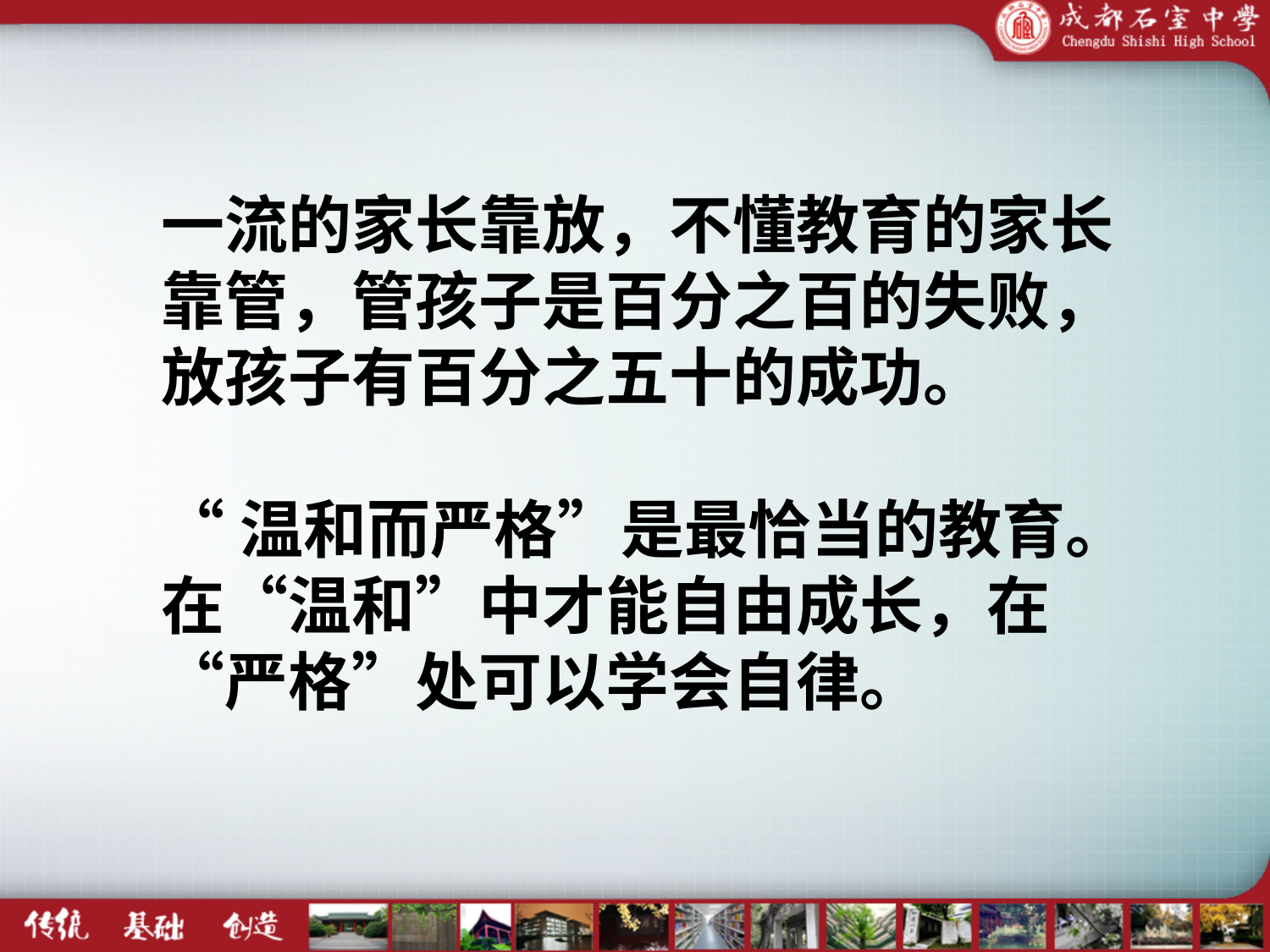

一流的家长靠放，不懂教育的家长靠管，管孩子是百分之百的失败，放孩子有百分之五十的成功。

“温和而严格”是最恰当的教育。在“温和”中才能自由成长，在“严格”处可以学会自律。